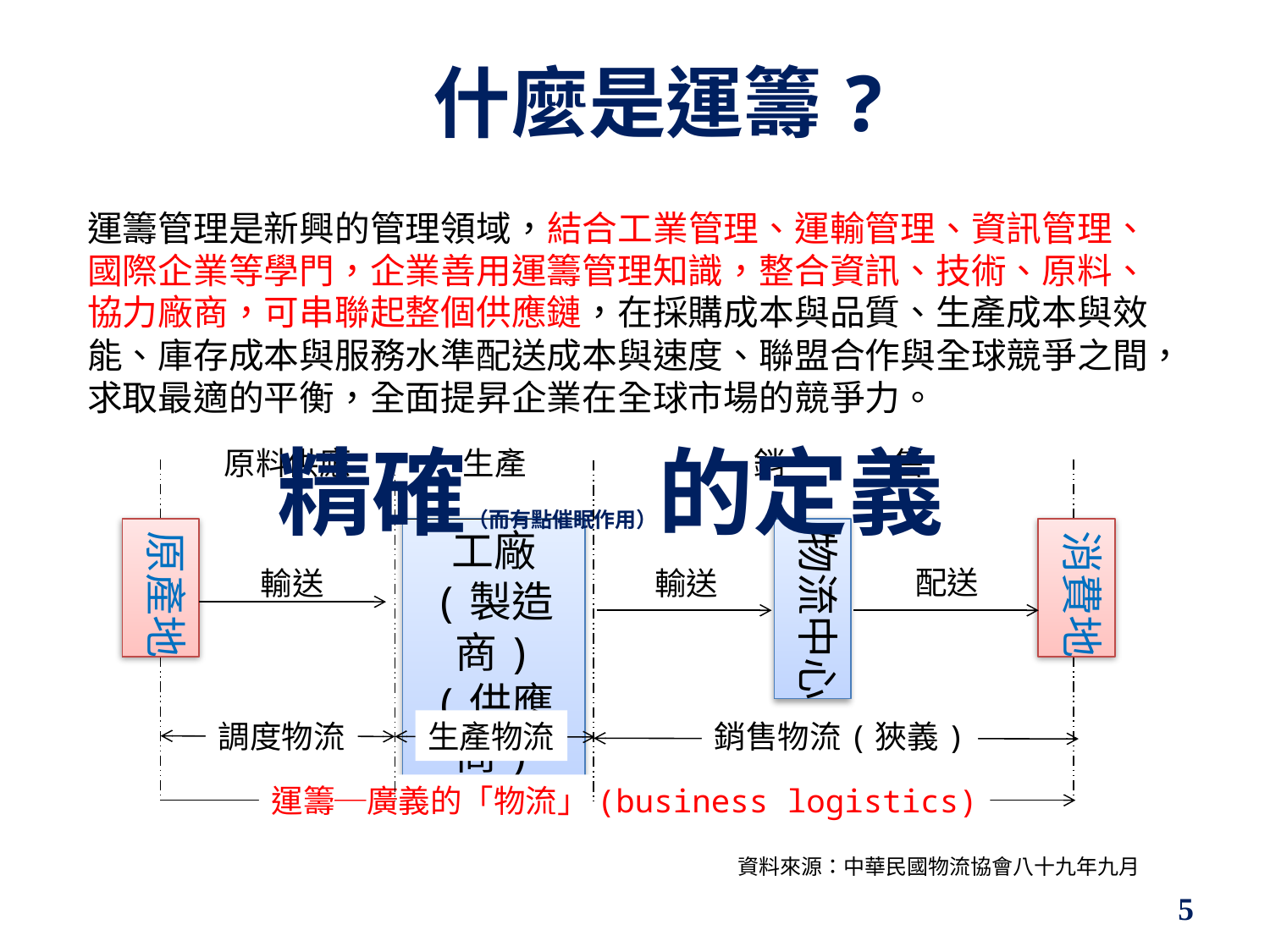

# 什麼是運籌?
運籌管理是新興的管理領域，結合工業管理、運輸管理、資訊管理、國際企業等學門，企業善用運籌管理知識，整合資訊、技術、原料、協力廠商，可串聯起整個供應鏈，在採購成本與品質、生產成本與效能、庫存成本與服務水準配送成本與速度、聯盟合作與全球競爭之間，求取最適的平衡，全面提昇企業在全球市場的競爭力。
原料供應
生產
銷               售
原產地
工廠
(製造商)
(供應商)
物流中心
消費地
配送
輸送
輸送
調度物流
生產物流
銷售物流(狹義)
運籌─廣義的「物流」(business logistics)
資料來源：中華民國物流協會八十九年九月
精確（而有點催眠作用）的定義
5